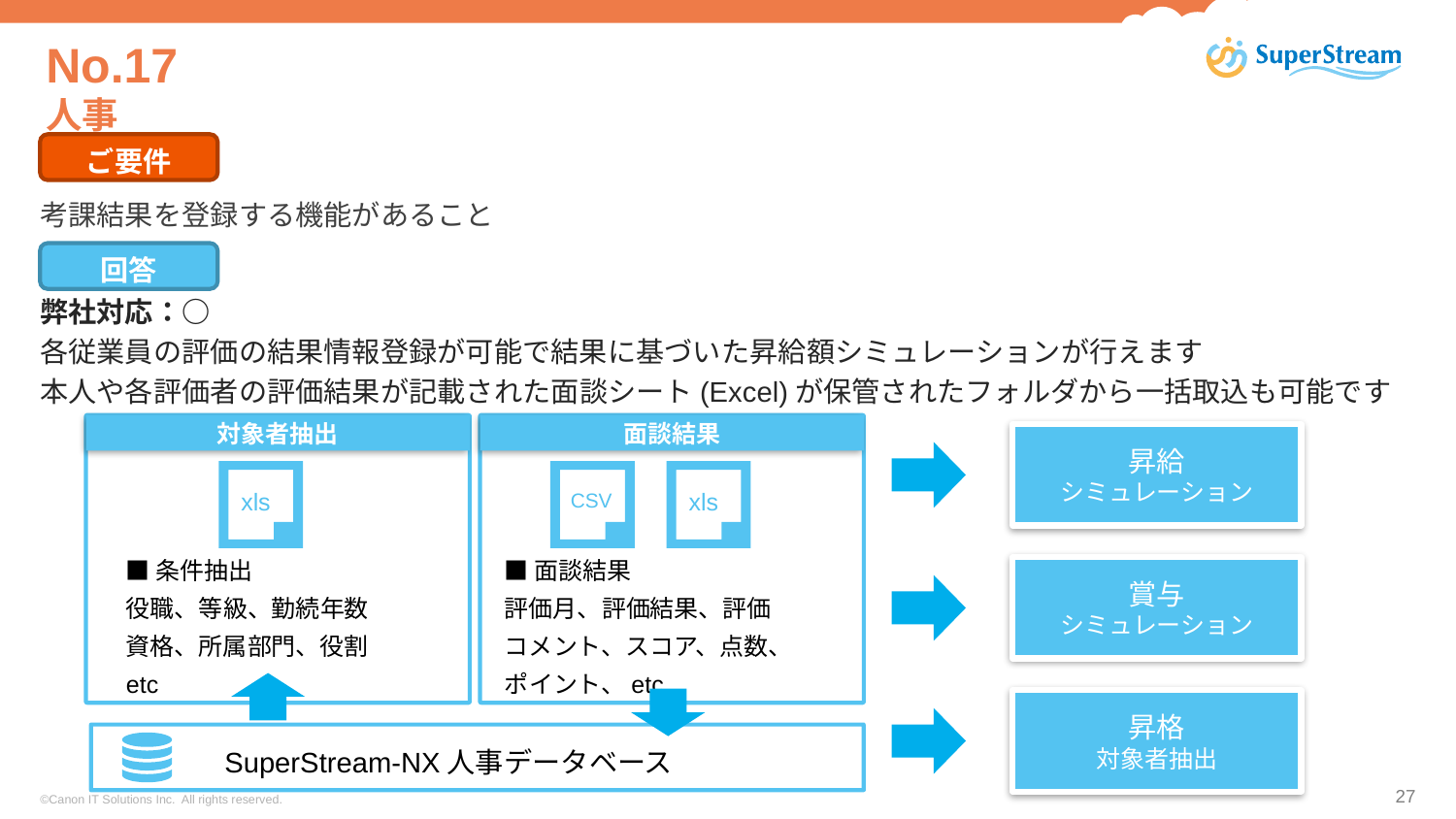

# No.17 人事
ご要件
考課結果を登録する機能があること
回答
弊社対応：○
各従業員の評価の結果情報登録が可能で結果に基づいた昇給額シミュレーションが行えます
本人や各評価者の評価結果が記載された面談シート(Excel)が保管されたフォルダから一括取込も可能です
対象者抽出

面談結果
昇給
シミュレーション

xls

CSV

xls
■条件抽出
役職、等級、勤続年数
資格、所属部門、役割
etc
■面談結果
評価月、評価結果、評価
コメント、スコア、点数、
ポイント、etc
賞与
シミュレーション

昇格
対象者抽出

SuperStream-NX人事データベース

©Canon IT Solutions Inc.  All rights reserved.
27